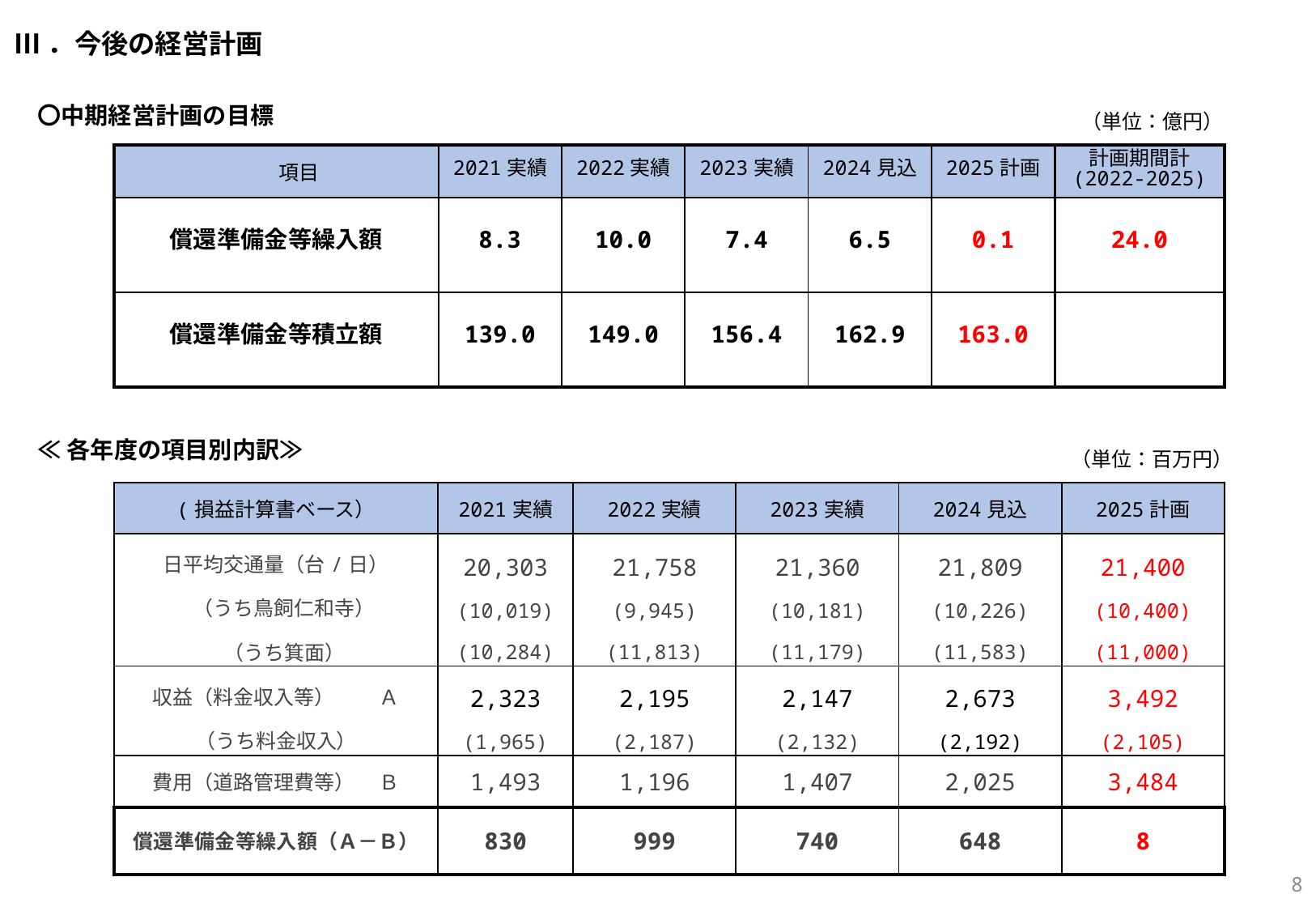

Ⅲ．今後の経営計画
〇中期経営計画の目標
（単位：億円）
| 項目 | 2021実績 | 2022実績 | 2023実績 | 2024見込 | 2025計画 | 計画期間計 (2022-2025) |
| --- | --- | --- | --- | --- | --- | --- |
| 償還準備金等繰入額 | 8.3 | 10.0 | 7.4 | 6.5 | 0.1 | 24.0 |
| 償還準備金等積立額 | 139.0 | 149.0 | 156.4 | 162.9 | 163.0 |  |
≪各年度の項目別内訳≫
（単位：百万円）
| (損益計算書ベース） | 2021実績 | 2022実績 | 2023実績 | 2024見込 | 2025計画 |
| --- | --- | --- | --- | --- | --- |
| 日平均交通量（台/日） （うち鳥飼仁和寺） （うち箕面） | 20,303 (10,019) (10,284) | 21,758 (9,945) (11,813) | 21,360 (10,181) (11,179) | 21,809 (10,226) (11,583) | 21,400 (10,400) (11,000) |
| 収益（料金収入等）　 　Ａ （うち料金収入） | 2,323 (1,965) | 2,195 (2,187) | 2,147 (2,132) | 2,673 (2,192) | 3,492 (2,105) |
| 費用（道路管理費等）　 Ｂ | 1,493 | 1,196 | 1,407 | 2,025 | 3,484 |
| 償還準備金等繰入額（Ａ－Ｂ） | 830 | 999 | 740 | 648 | 8 |
8